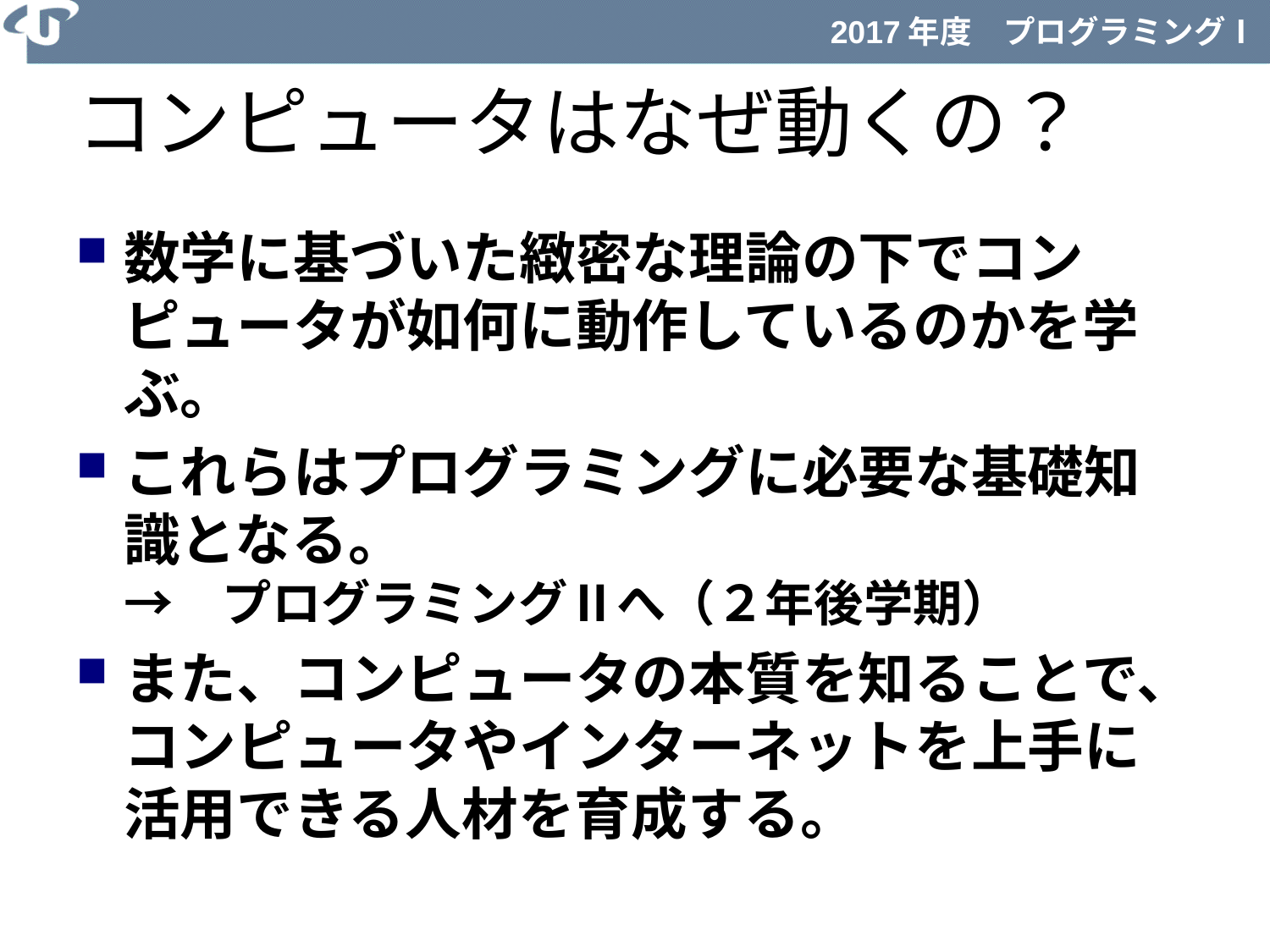

コンピュータはなぜ動くの？
数学に基づいた緻密な理論の下でコンピュータが如何に動作しているのかを学ぶ。
これらはプログラミングに必要な基礎知識となる。
→　プログラミングⅡへ（２年後学期）
また、コンピュータの本質を知ることで、コンピュータやインターネットを上手に活用できる人材を育成する。